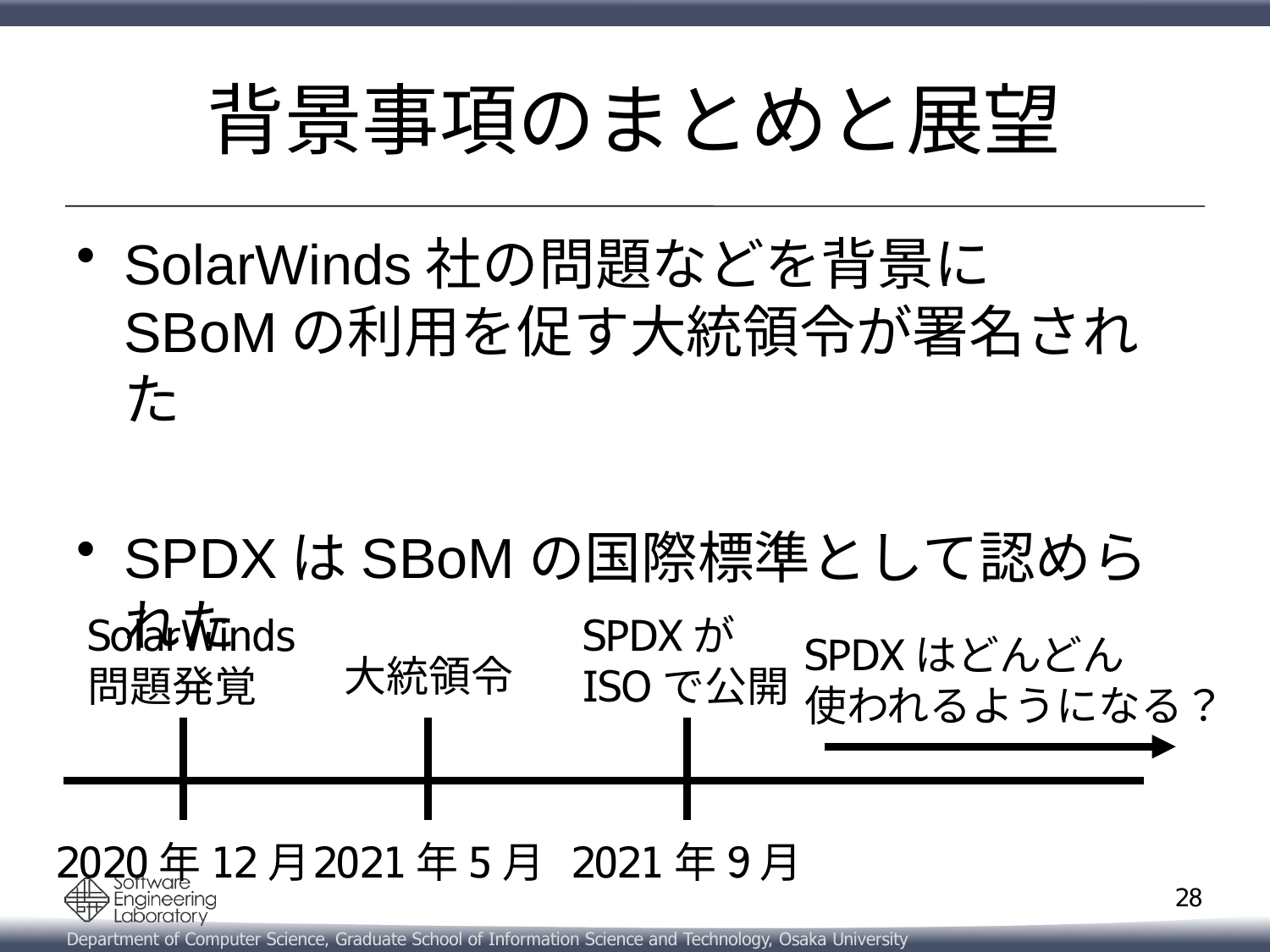

# 背景事項のまとめと展望
SolarWinds社の問題などを背景に
SBoMの利用を促す大統領令が署名された

SPDXはSBoMの国際標準として認められた
SolarWinds
問題発覚
SPDXが
ISOで公開
SPDXはどんどん
使われるようになる？
大統領令
2021年5月
2021年9月
2020年12月
28